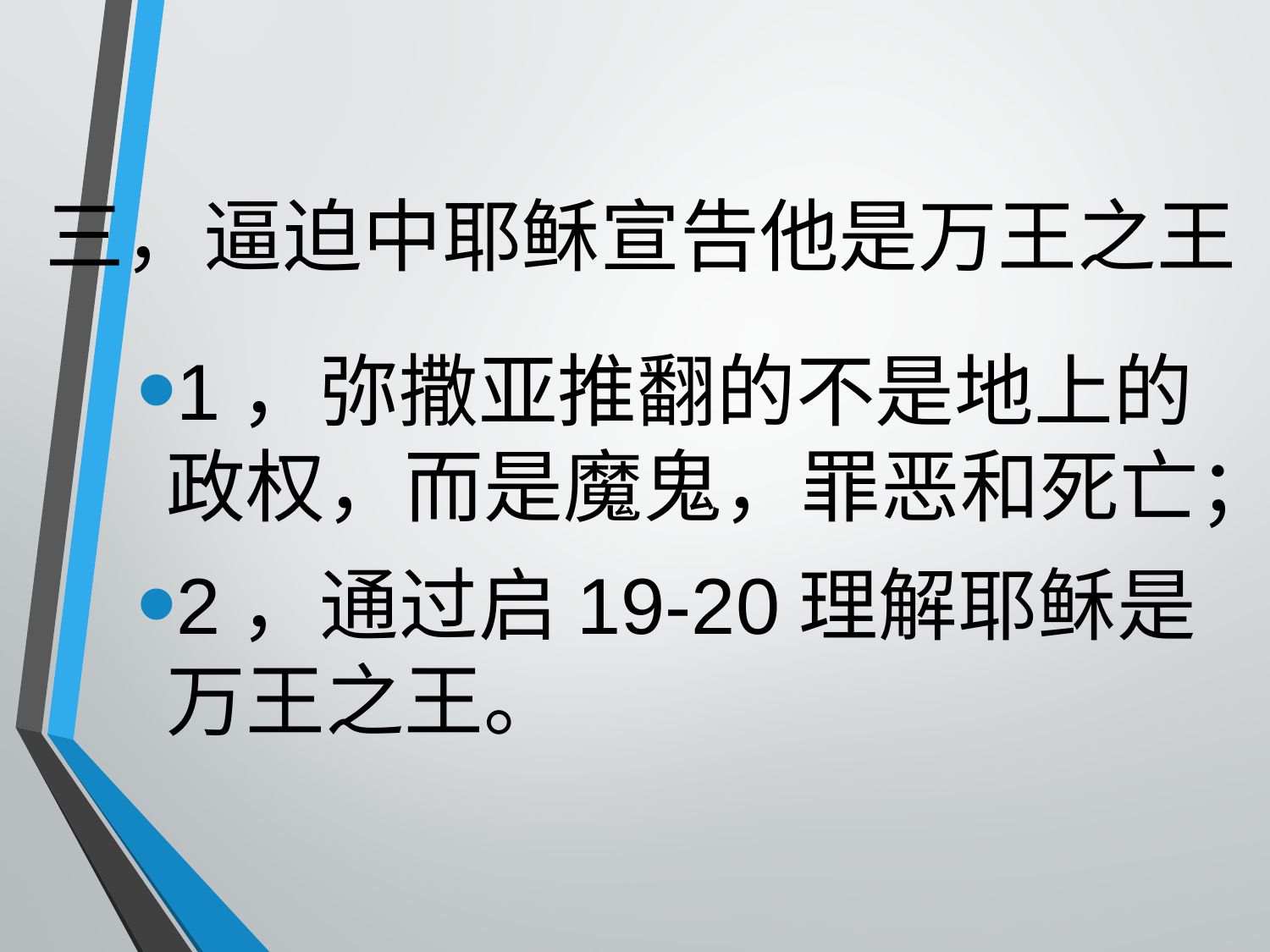

# 三，逼迫中耶稣宣告他是万王之王

1，弥撒亚推翻的不是地上的政权，而是魔鬼，罪恶和死亡；
2，通过启19-20理解耶稣是万王之王。